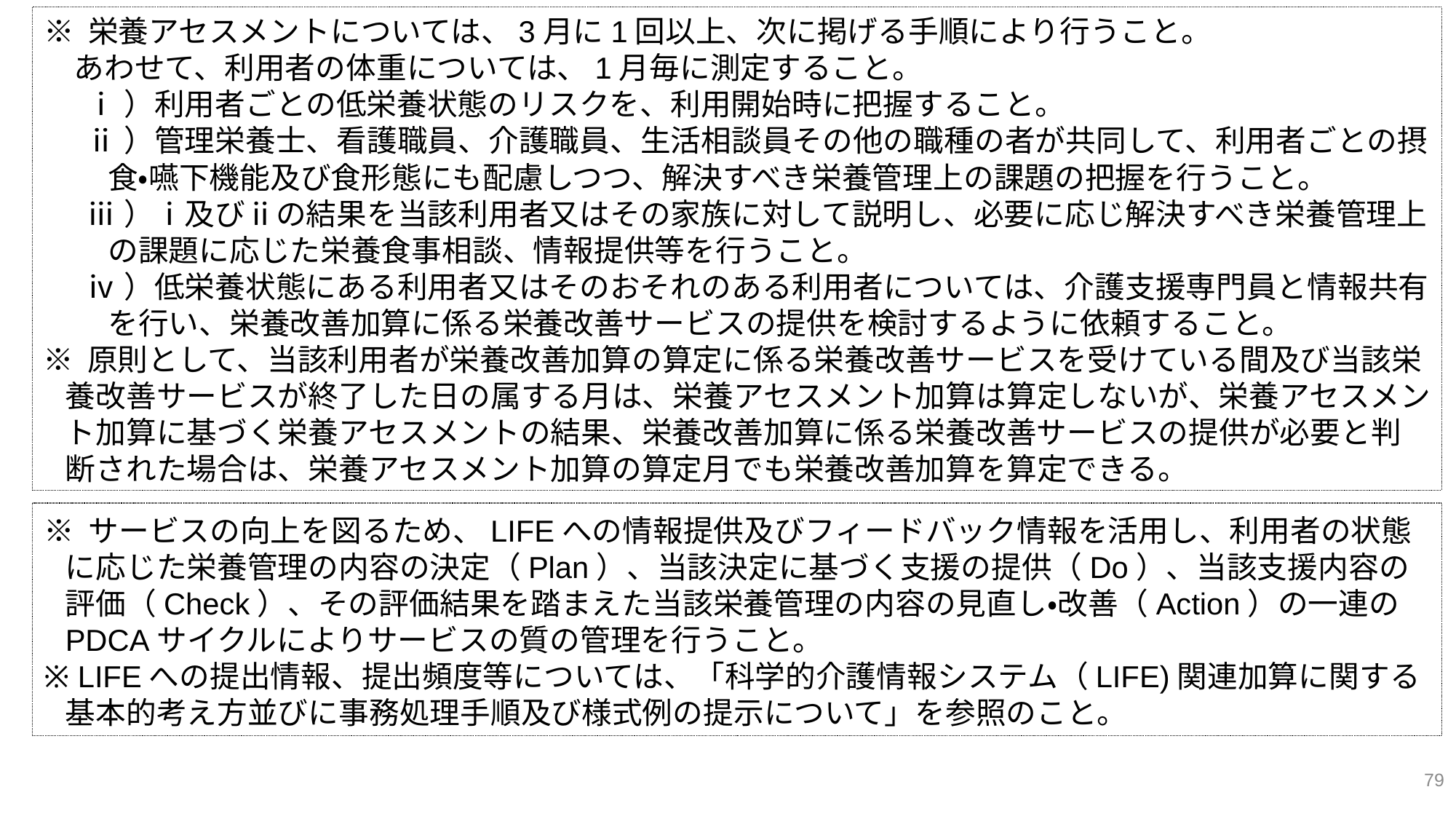

※ 栄養アセスメントについては、3月に1回以上、次に掲げる手順により行うこと。
　あわせて、利用者の体重については、1月毎に測定すること。
ⅰ）利用者ごとの低栄養状態のリスクを、利用開始時に把握すること。
ⅱ）管理栄養士、看護職員、介護職員、生活相談員その他の職種の者が共同して、利用者ごとの摂食・嚥下機能及び食形態にも配慮しつつ、解決すべき栄養管理上の課題の把握を行うこと。
ⅲ）ⅰ及びⅱの結果を当該利用者又はその家族に対して説明し、必要に応じ解決すべき栄養管理上の課題に応じた栄養食事相談、情報提供等を行うこと。
ⅳ）低栄養状態にある利用者又はそのおそれのある利用者については、介護支援専門員と情報共有を行い、栄養改善加算に係る栄養改善サービスの提供を検討するように依頼すること。
※ 原則として、当該利用者が栄養改善加算の算定に係る栄養改善サービスを受けている間及び当該栄養改善サービスが終了した日の属する月は、栄養アセスメント加算は算定しないが、栄養アセスメント加算に基づく栄養アセスメントの結果、栄養改善加算に係る栄養改善サービスの提供が必要と判断された場合は、栄養アセスメント加算の算定月でも栄養改善加算を算定できる。
※ サービスの向上を図るため、LIFEへの情報提供及びフィードバック情報を活用し、利用者の状態に応じた栄養管理の内容の決定（Plan）、当該決定に基づく支援の提供（Do）、当該支援内容の評価（Check）、その評価結果を踏まえた当該栄養管理の内容の見直し・改善（Action）の一連のPDCAサイクルによりサービスの質の管理を行うこと。
※ LIFEへの提出情報、提出頻度等については、「科学的介護情報システム（LIFE)関連加算に関する基本的考え方並びに事務処理手順及び様式例の提示について」を参照のこと。
79